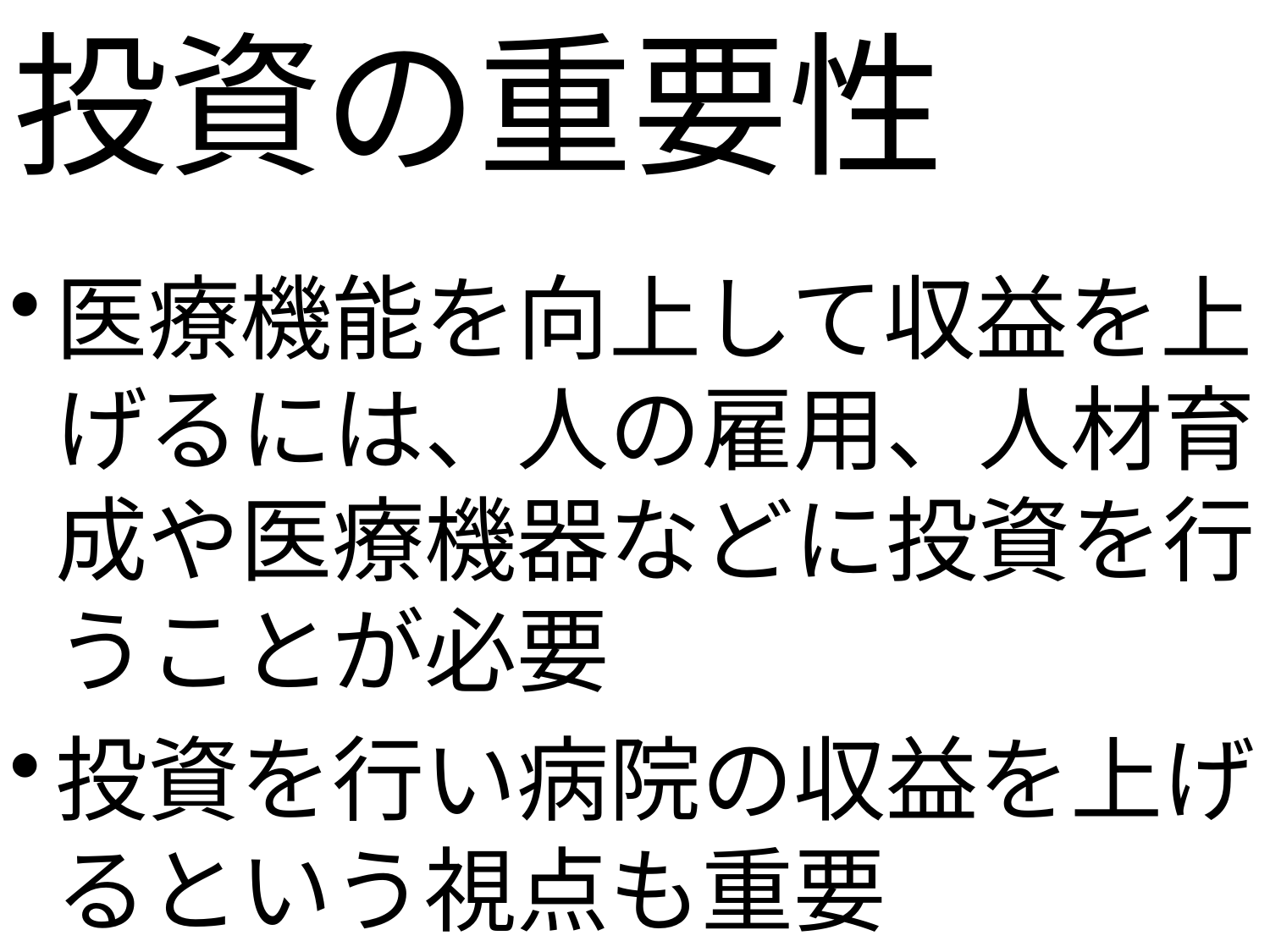

# 投資の重要性
医療機能を向上して収益を上げるには、人の雇用、人材育成や医療機器などに投資を行うことが必要
投資を行い病院の収益を上げるという視点も重要